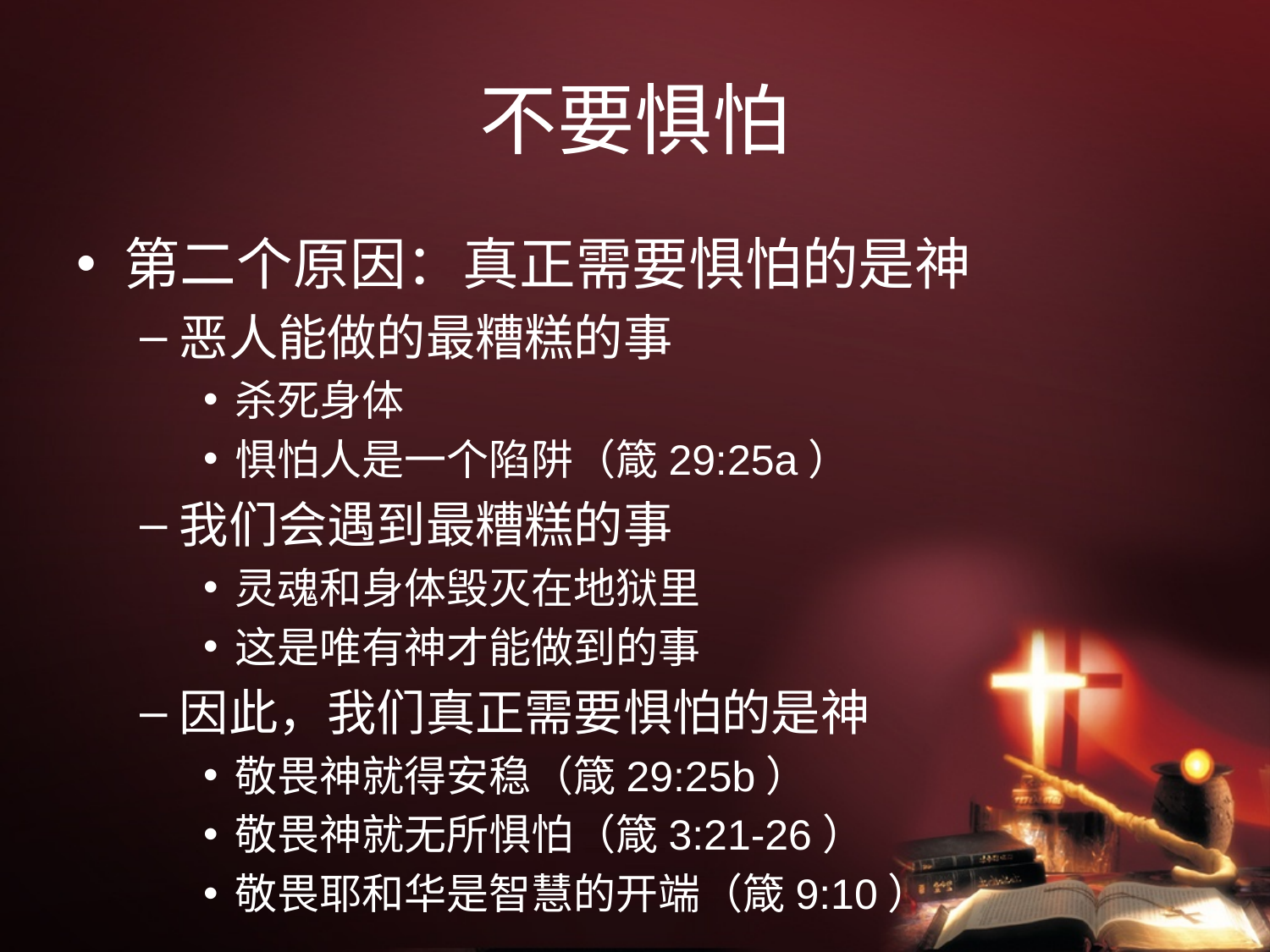

# 不要惧怕
第二个原因：真正需要惧怕的是神
恶人能做的最糟糕的事
杀死身体
惧怕人是一个陷阱（箴29:25a）
我们会遇到最糟糕的事
灵魂和身体毁灭在地狱里
这是唯有神才能做到的事
因此，我们真正需要惧怕的是神
敬畏神就得安稳（箴29:25b）
敬畏神就无所惧怕（箴3:21-26）
敬畏耶和华是智慧的开端（箴9:10）